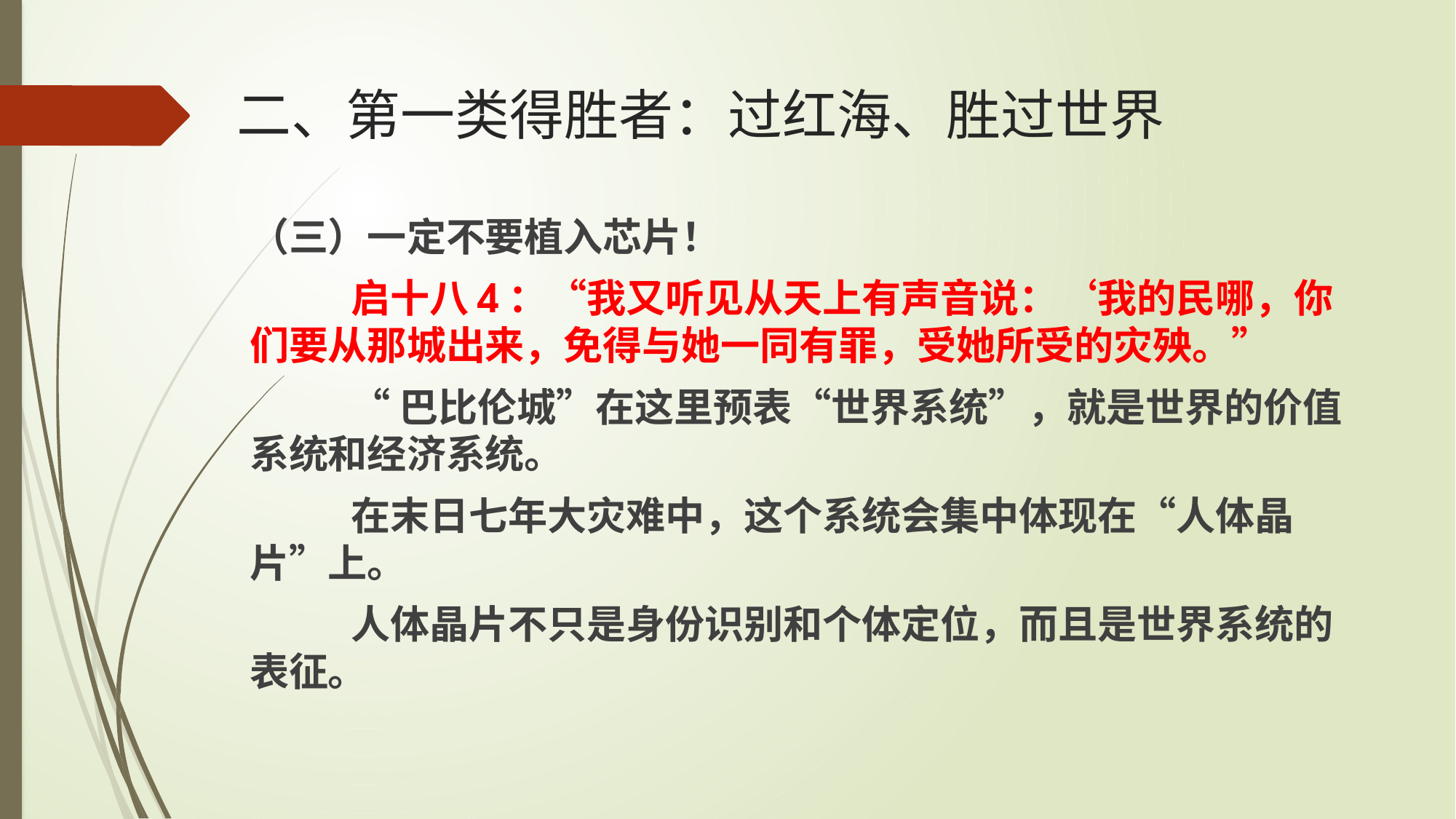

# 二、第一类得胜者：过红海、胜过世界
（三）一定不要植入芯片！
	启十八4：“我又听见从天上有声音说：‘我的民哪，你们要从那城出来，免得与她一同有罪，受她所受的灾殃。”
	“巴比伦城”在这里预表“世界系统”，就是世界的价值系统和经济系统。
	在末日七年大灾难中，这个系统会集中体现在“人体晶片”上。
	人体晶片不只是身份识别和个体定位，而且是世界系统的表征。